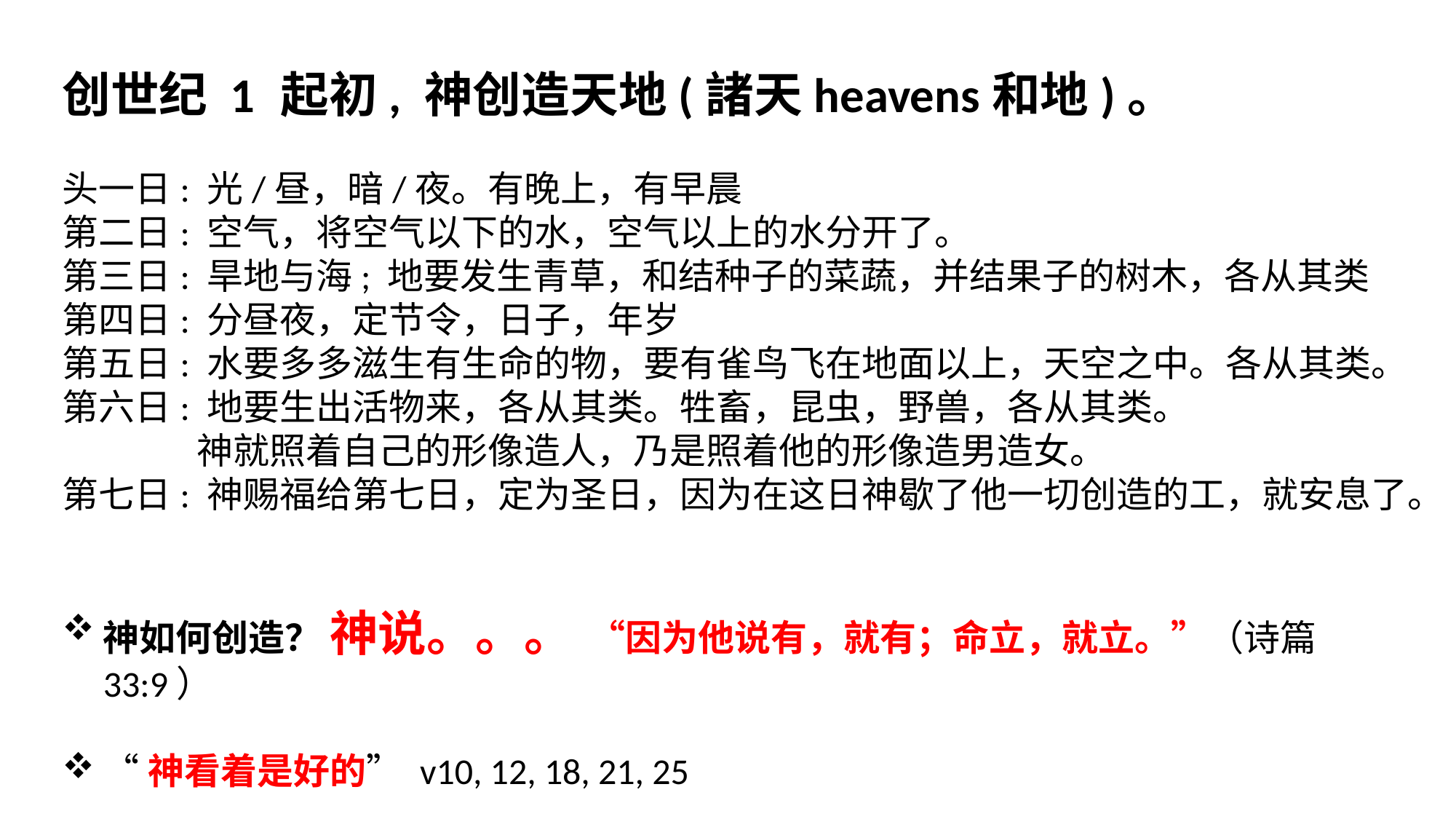

创世纪 1	起初, 神创造天地(諸天heavens和地)。

头一日: 光/昼，暗/夜。有晚上，有早晨
第二日: 空气，将空气以下的水，空气以上的水分开了。
第三日: 旱地与海; 地要发生青草，和结种子的菜蔬，并结果子的树木，各从其类
第四日: 分昼夜，定节令，日子，年岁
第五日: 水要多多滋生有生命的物，要有雀鸟飞在地面以上，天空之中。各从其类。
第六日: 地要生出活物来，各从其类。牲畜，昆虫，野兽，各从其类。
	  神就照着自己的形像造人，乃是照着他的形像造男造女。
第七日: 神赐福给第七日，定为圣日，因为在这日神歇了他一切创造的工，就安息了。

神如何创造？ 神说。。。  “因为他说有，就有；命立，就立。”（诗篇33:9）

“神看着是好的” v10, 12, 18, 21, 25